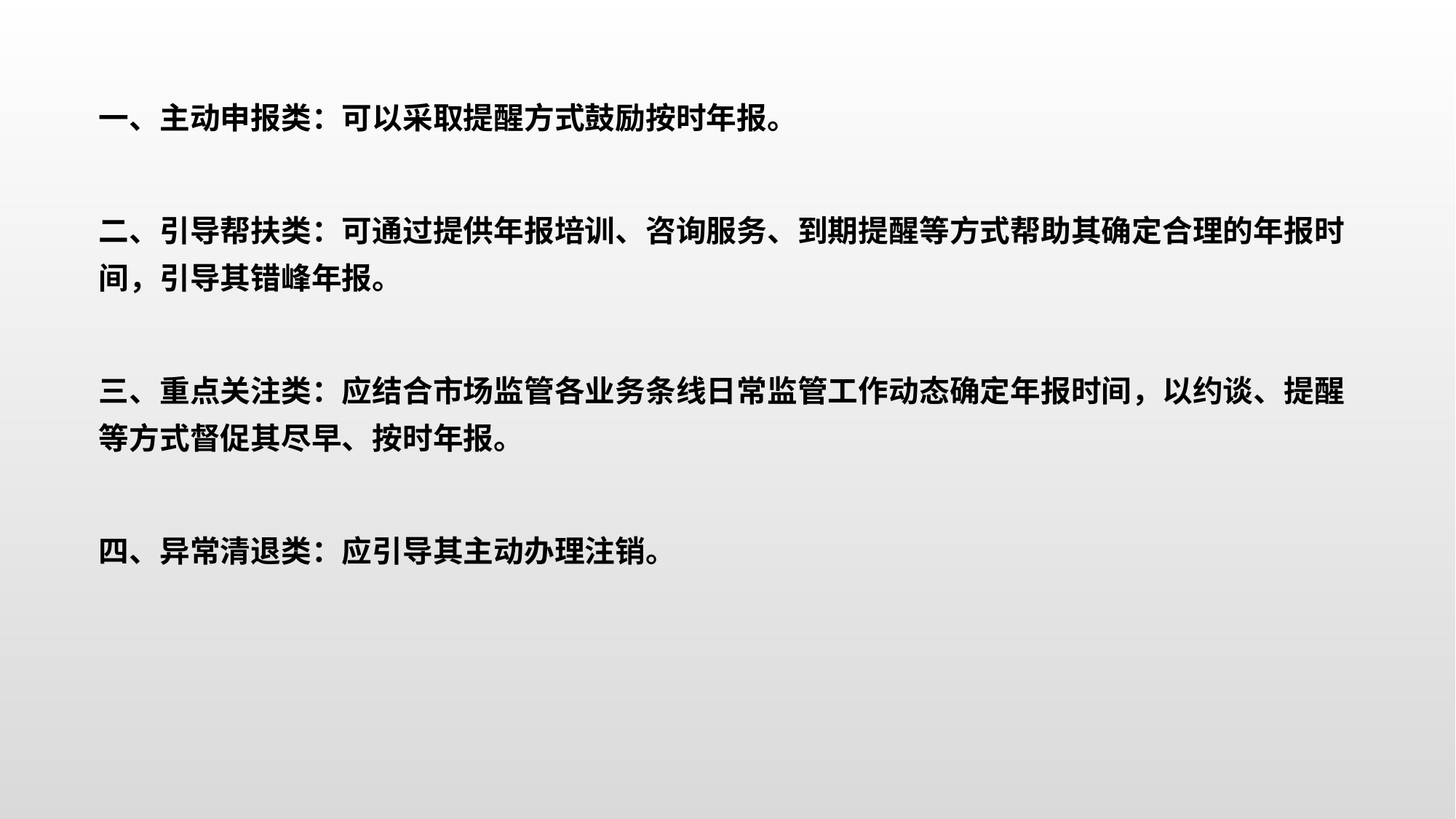

一、主动申报类：可以采取提醒方式鼓励按时年报。

二、引导帮扶类：可通过提供年报培训、咨询服务、到期提醒等方式帮助其确定合理的年报时间，引导其错峰年报。

三、重点关注类：应结合市场监管各业务条线日常监管工作动态确定年报时间，以约谈、提醒等方式督促其尽早、按时年报。

四、异常清退类：应引导其主动办理注销。